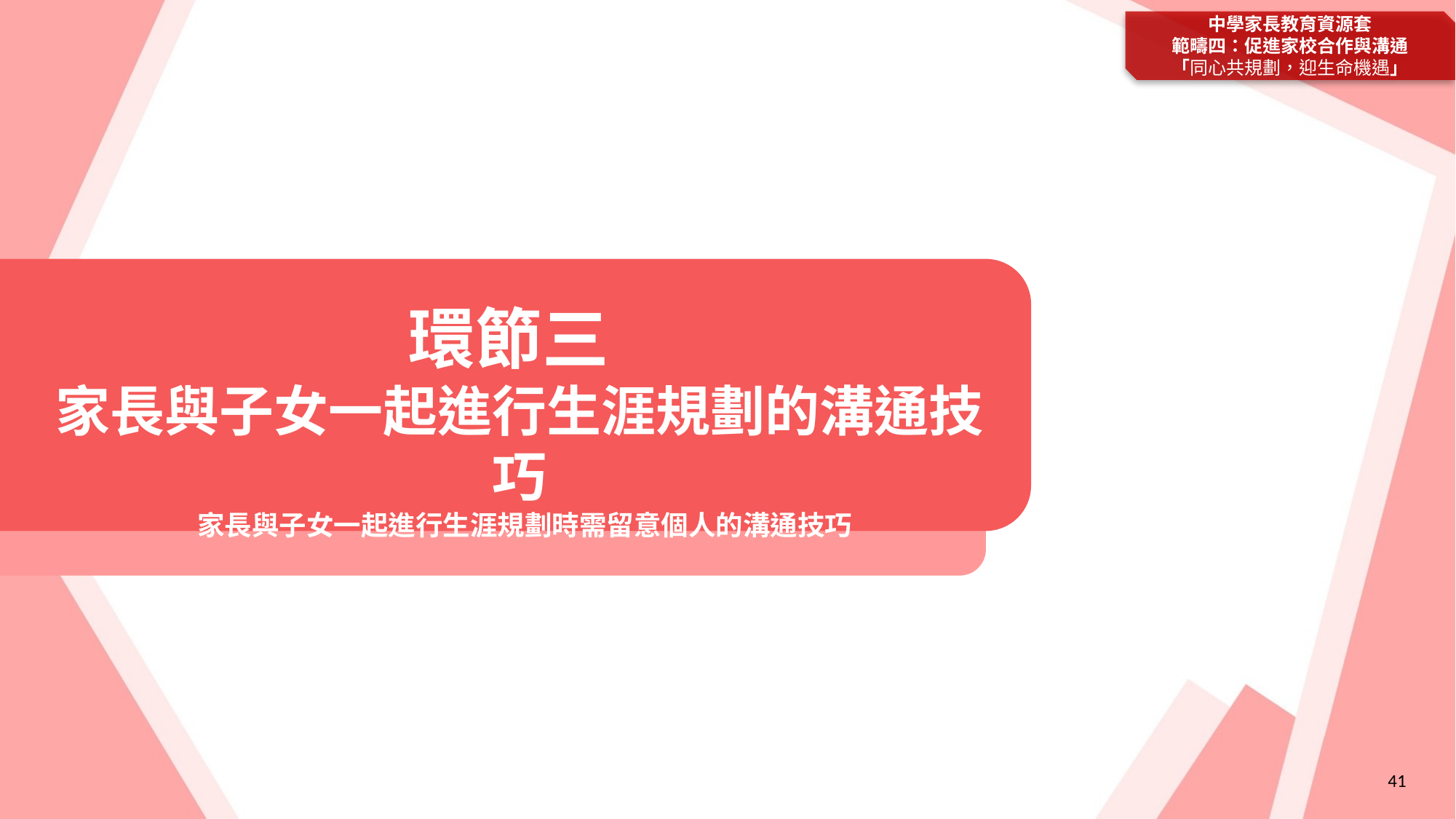

環節三
家長與子女一起進行生涯規劃的溝通技巧
家長與子女一起進行生涯規劃時需留意個人的溝通技巧

中學家長教育資源套
範疇四：促進家校合作與溝通
「同心共規劃，迎生命機遇」
41